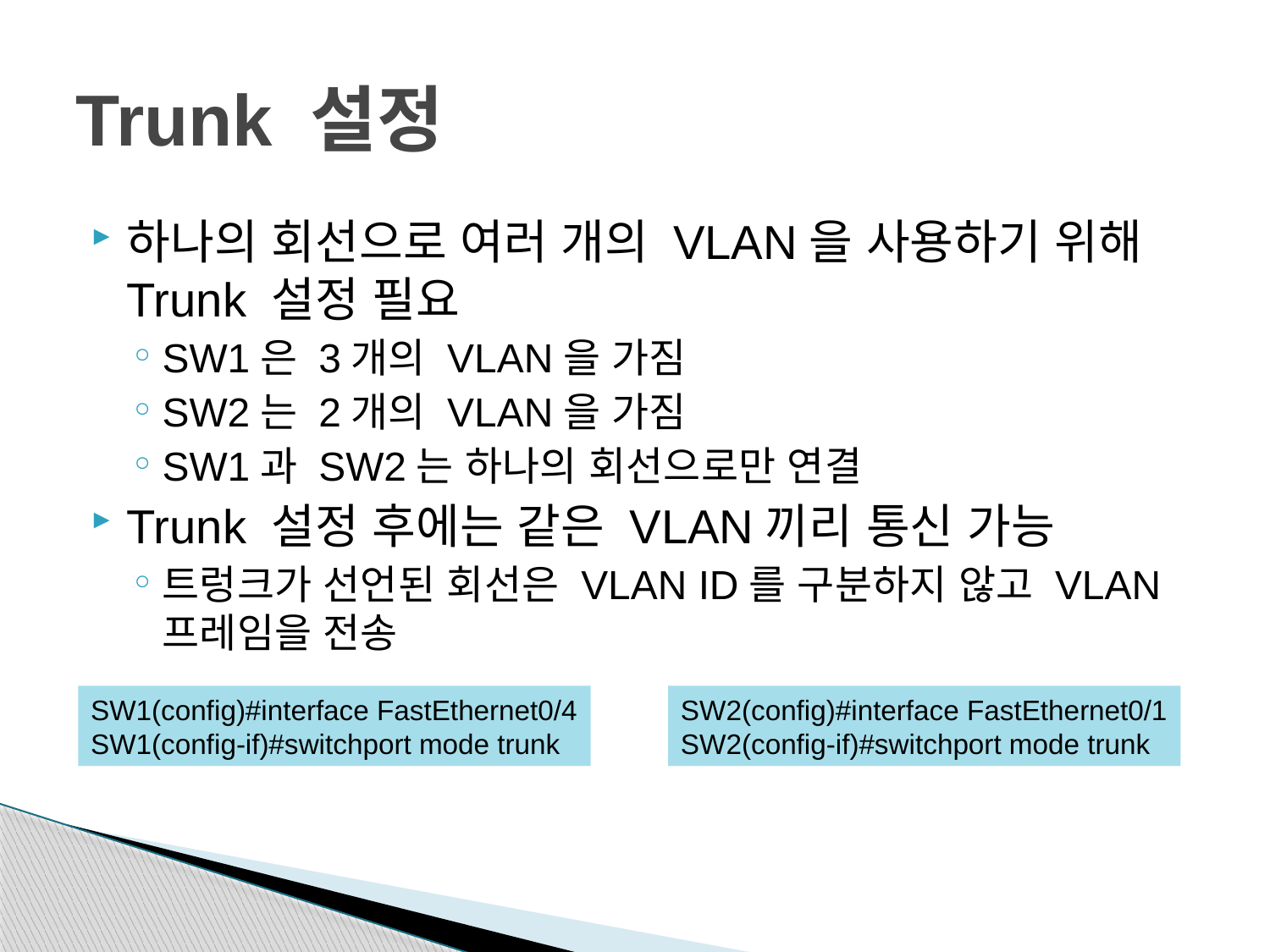

# Trunk 설정
하나의 회선으로 여러 개의 VLAN을 사용하기 위해 Trunk 설정 필요
SW1은 3개의 VLAN을 가짐
SW2는 2개의 VLAN을 가짐
SW1과 SW2는 하나의 회선으로만 연결
Trunk 설정 후에는 같은 VLAN끼리 통신 가능
트렁크가 선언된 회선은 VLAN ID를 구분하지 않고 VLAN 프레임을 전송
SW1(config)#interface FastEthernet0/4
SW1(config-if)#switchport mode trunk
SW2(config)#interface FastEthernet0/1
SW2(config-if)#switchport mode trunk